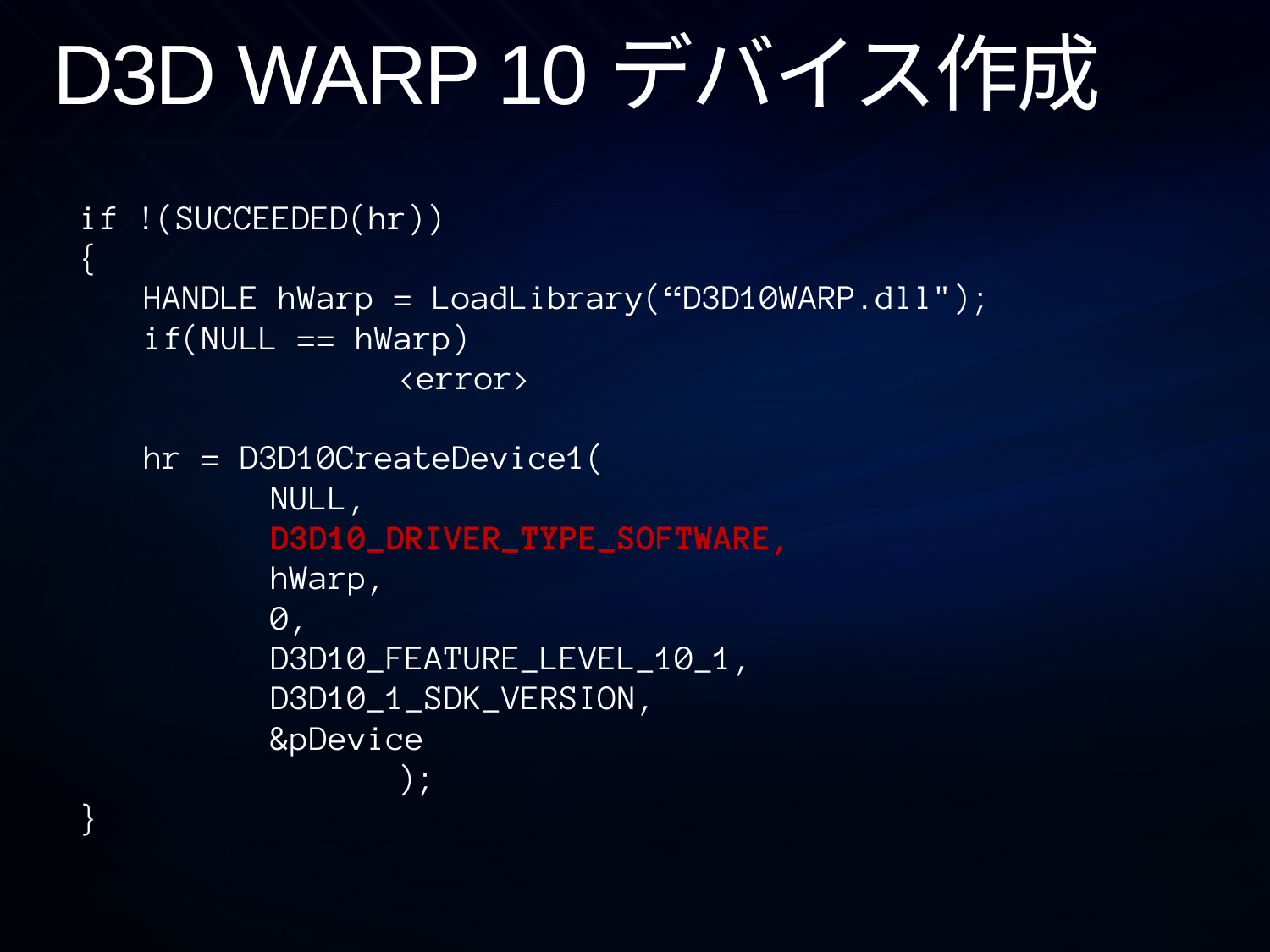

# D3D WARP 10デバイス作成
if !(SUCCEEDED(hr))
{
	HANDLE hWarp = LoadLibrary(“D3D10WARP.dll");
	if(NULL == hWarp)
    		<error>

	hr = D3D10CreateDevice1(
		NULL,
		D3D10_DRIVER_TYPE_SOFTWARE,
		hWarp,
		0,
		D3D10_FEATURE_LEVEL_10_1,
		D3D10_1_SDK_VERSION,
		&pDevice
      		);
}